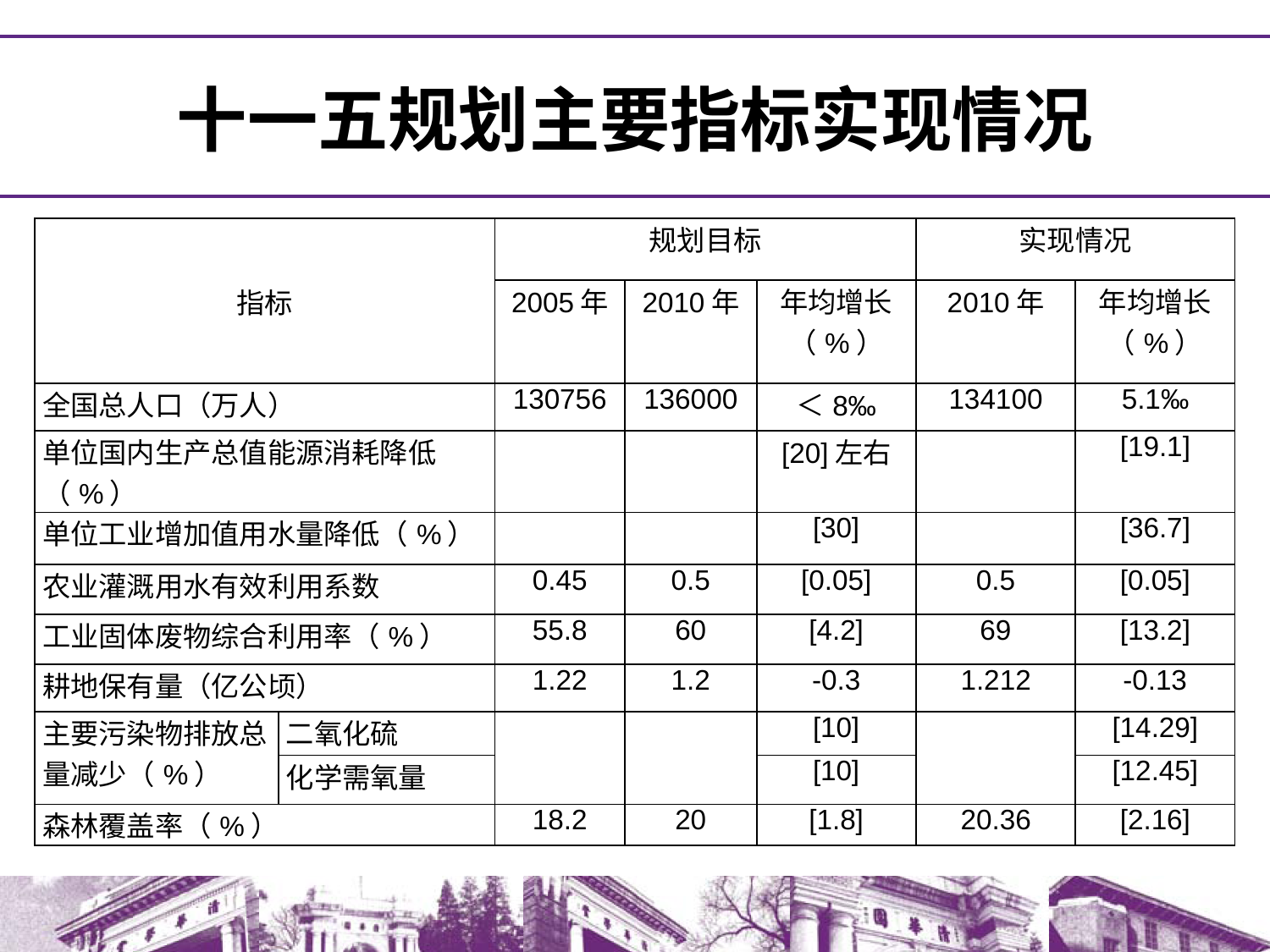

# 十一五规划主要指标实现情况
| 指标 |  | 规划目标 |  |  | 实现情况 |  |
| --- | --- | --- | --- | --- | --- | --- |
|  |  | 2005年 | 2010年 | 年均增长（%） | 2010年 | 年均增长（%） |
| 全国总人口（万人） |  | 130756 | 136000 | ＜8‰ | 134100 | 5.1‰ |
| 单位国内生产总值能源消耗降低（%） |  |  |  | [20]左右 |  | [19.1] |
| 单位工业增加值用水量降低（%） |  |  |  | [30] |  | [36.7] |
| 农业灌溉用水有效利用系数 |  | 0.45 | 0.5 | [0.05] | 0.5 | [0.05] |
| 工业固体废物综合利用率（%） |  | 55.8 | 60 | [4.2] | 69 | [13.2] |
| 耕地保有量（亿公顷） |  | 1.22 | 1.2 | -0.3 | 1.212 | -0.13 |
| 主要污染物排放总量减少（%） | 二氧化硫 |  |  | [10] |  | [14.29] |
|  | 化学需氧量 |  |  | [10] |  | [12.45] |
| 森林覆盖率（%） |  | 18.2 | 20 | [1.8] | 20.36 | [2.16] |